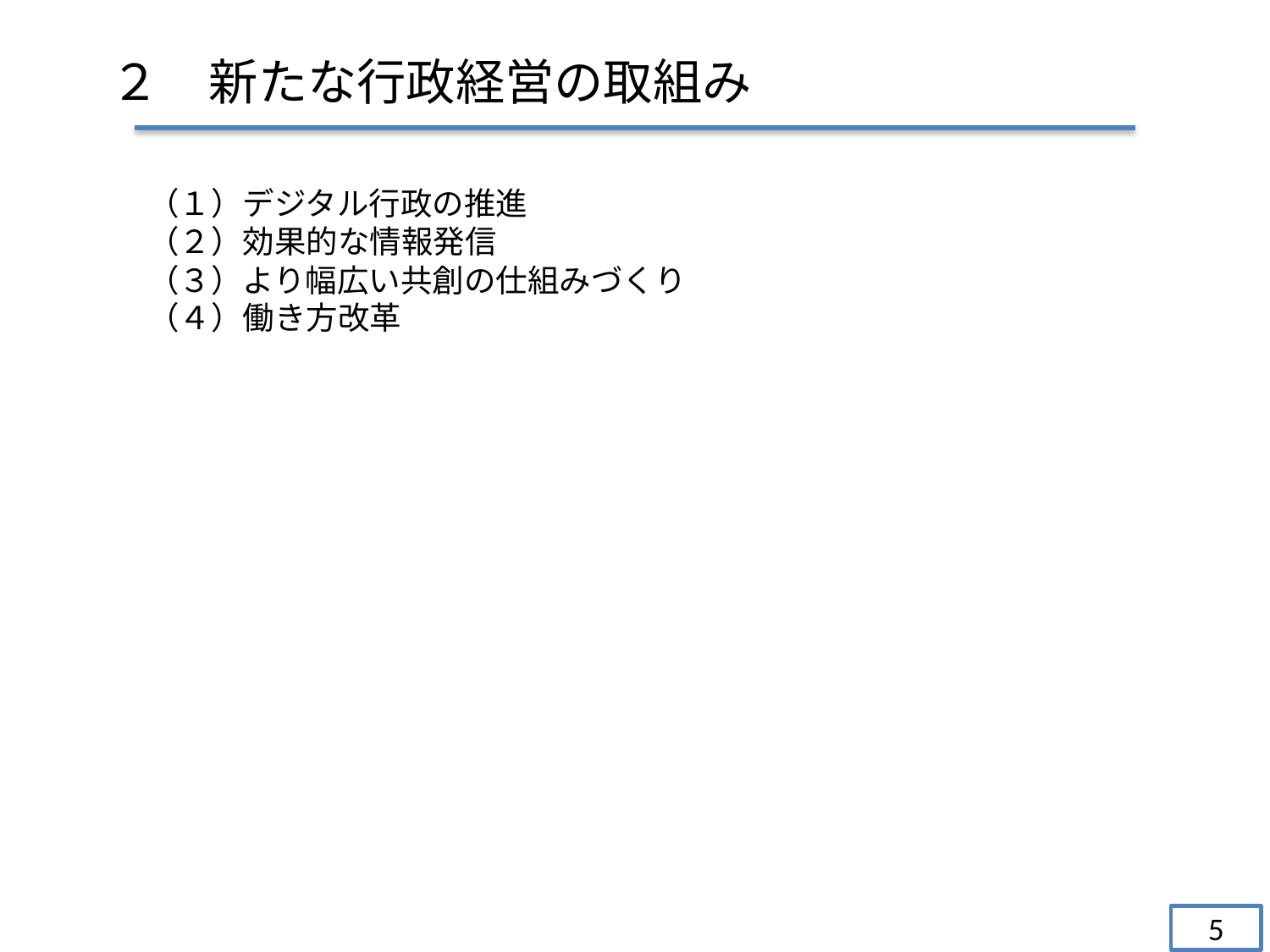

２　新たな行政経営の取組み
（１）デジタル行政の推進
（２）効果的な情報発信
（３）より幅広い共創の仕組みづくり
（４）働き方改革
5